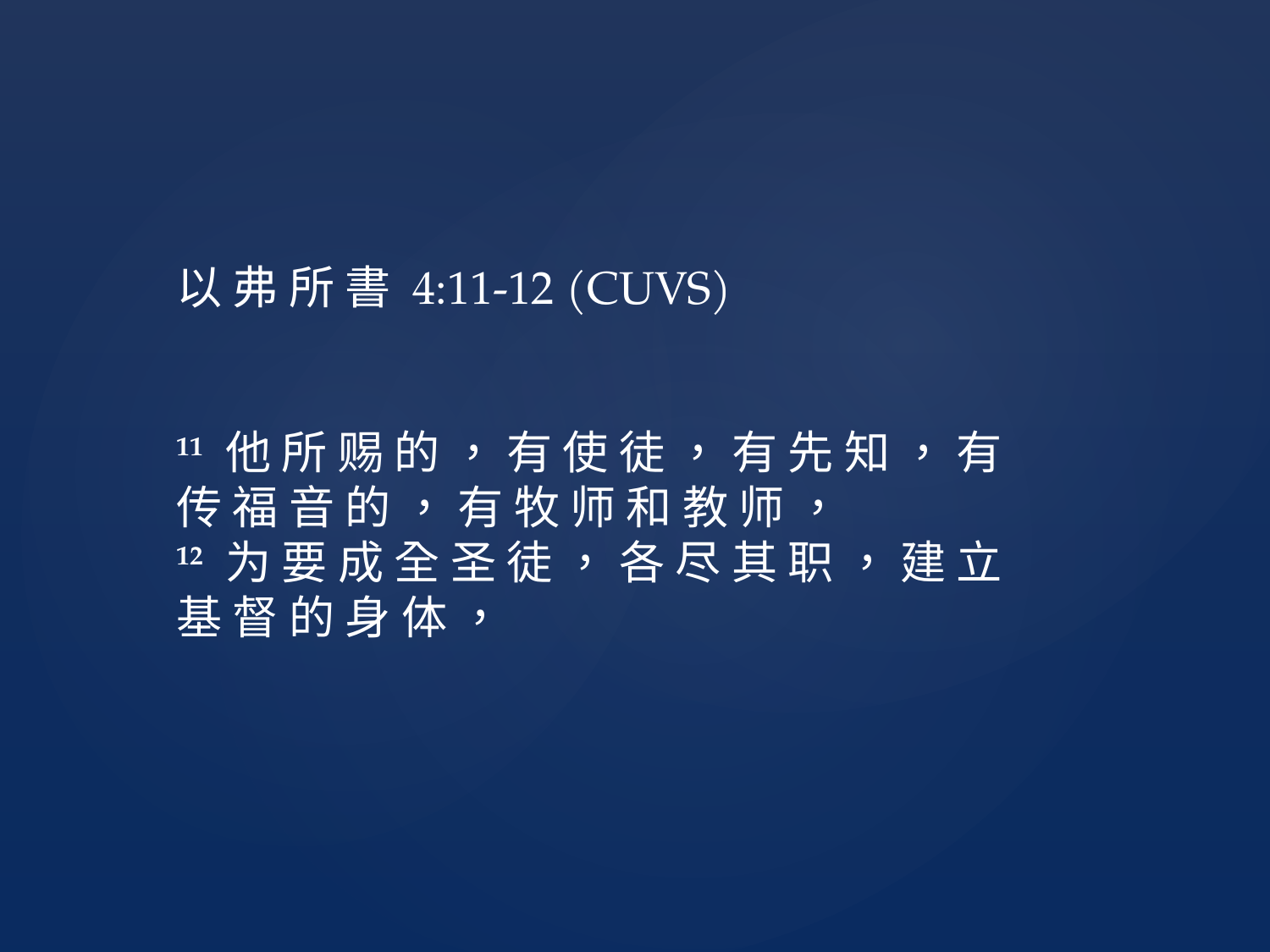

以 弗 所 書 4:11-12 (CUVS)

11 他 所 赐 的 ， 有 使 徒 ， 有 先 知 ， 有 传 福 音 的 ， 有 牧 师 和 教 师 ，
12 为 要 成 全 圣 徒 ， 各 尽 其 职 ， 建 立 基 督 的 身 体 ，